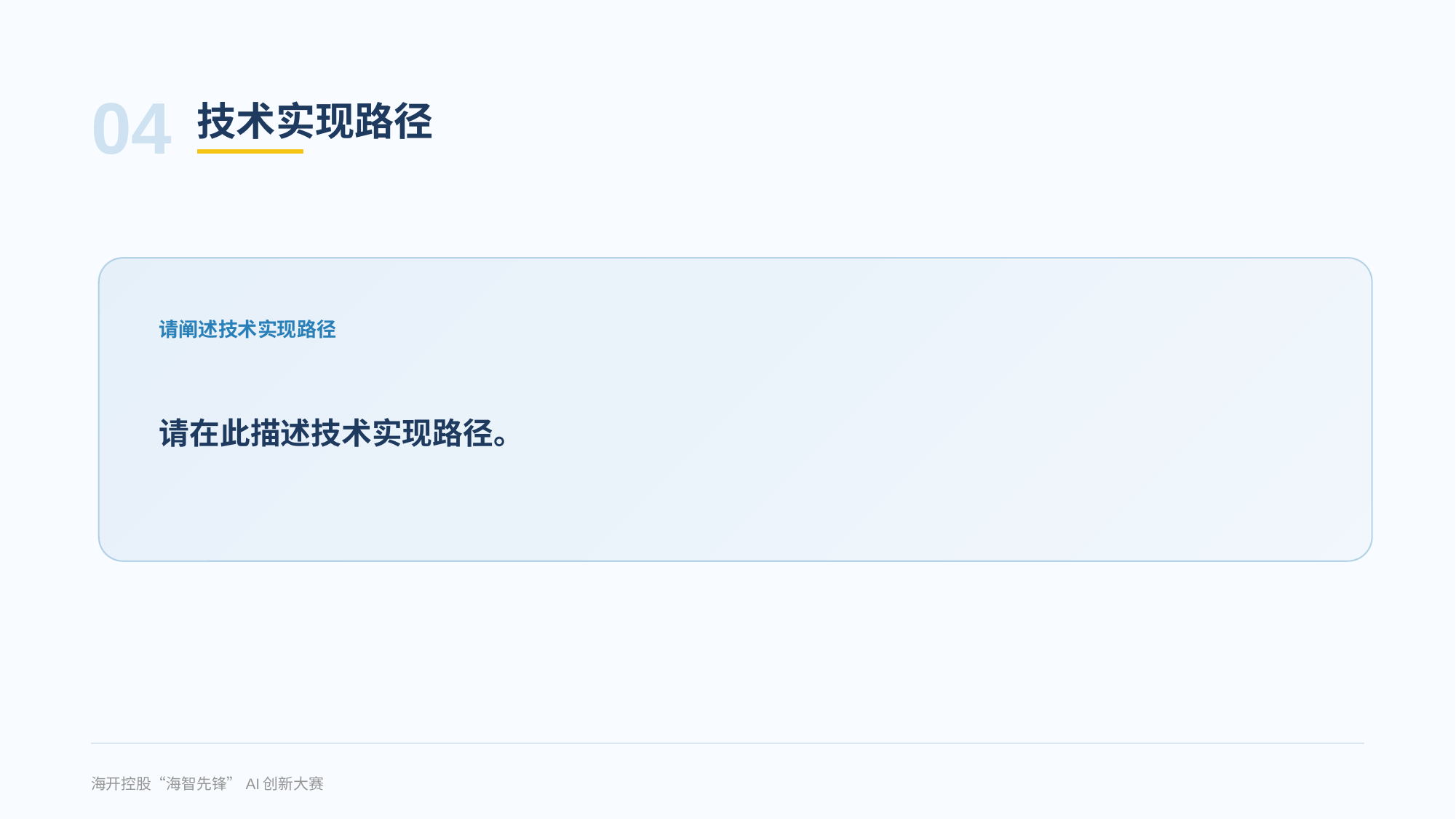

04
技术实现路径

请阐述技术实现路径
请在此描述技术实现路径。

海开控股“海智先锋”AI创新大赛